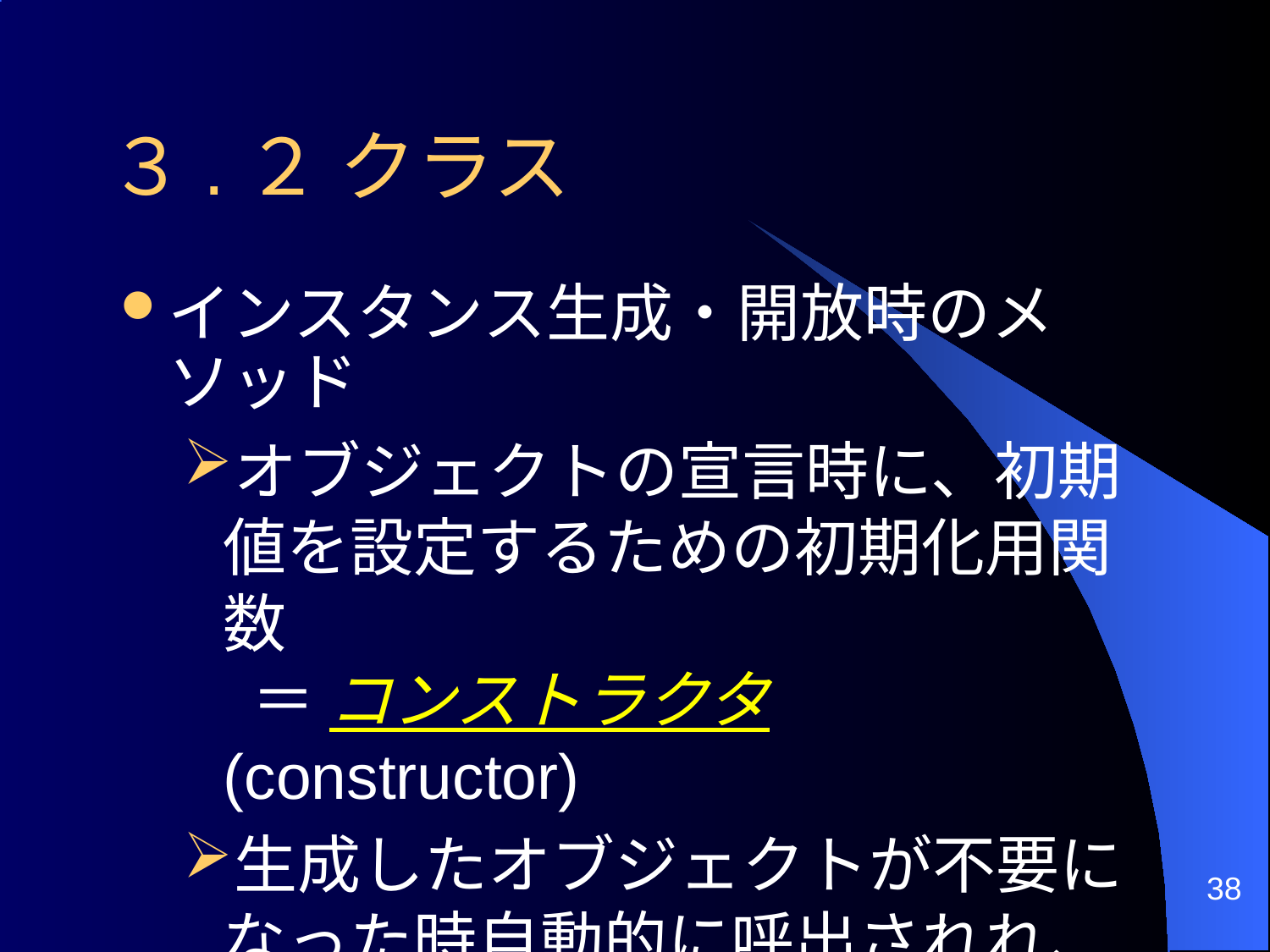

# ３.２ クラス
インスタンス生成・開放時のメソッド
オブジェクトの宣言時に、初期値を設定するための初期化用関数
  ＝ コンストラクタ (constructor)
生成したオブジェクトが不要になった時自動的に呼出されれ、後始末するための関数
  ＝ デストラクタ (destructor)
38